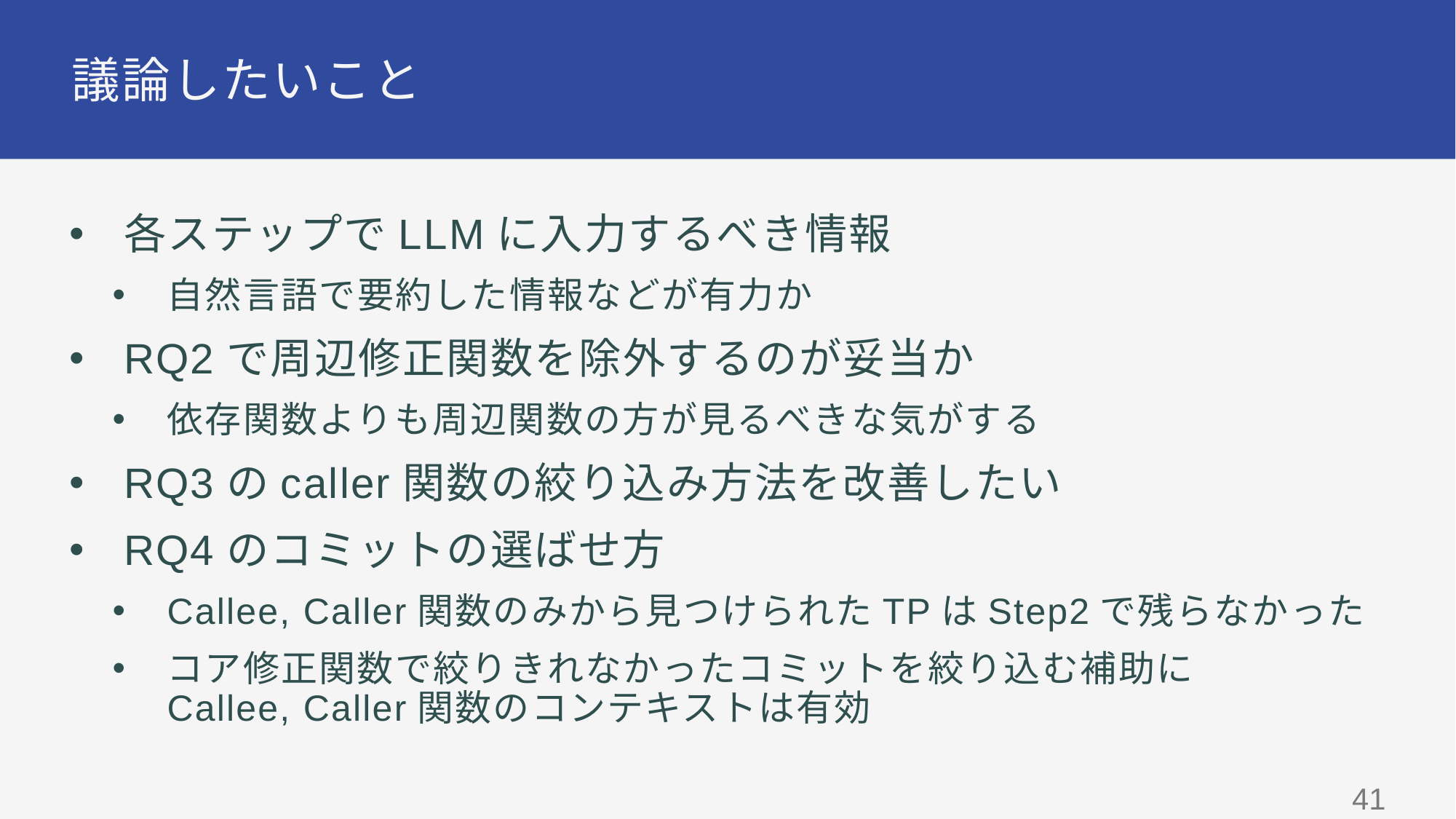

# 議論したいこと
各ステップでLLMに入力するべき情報
自然言語で要約した情報などが有力か
RQ2で周辺修正関数を除外するのが妥当か
依存関数よりも周辺関数の方が見るべきな気がする
RQ3のcaller関数の絞り込み方法を改善したい
RQ4のコミットの選ばせ方
Callee, Caller関数のみから見つけられたTPはStep2で残らなかった
コア修正関数で絞りきれなかったコミットを絞り込む補助に
Callee, Caller関数のコンテキストは有効
41